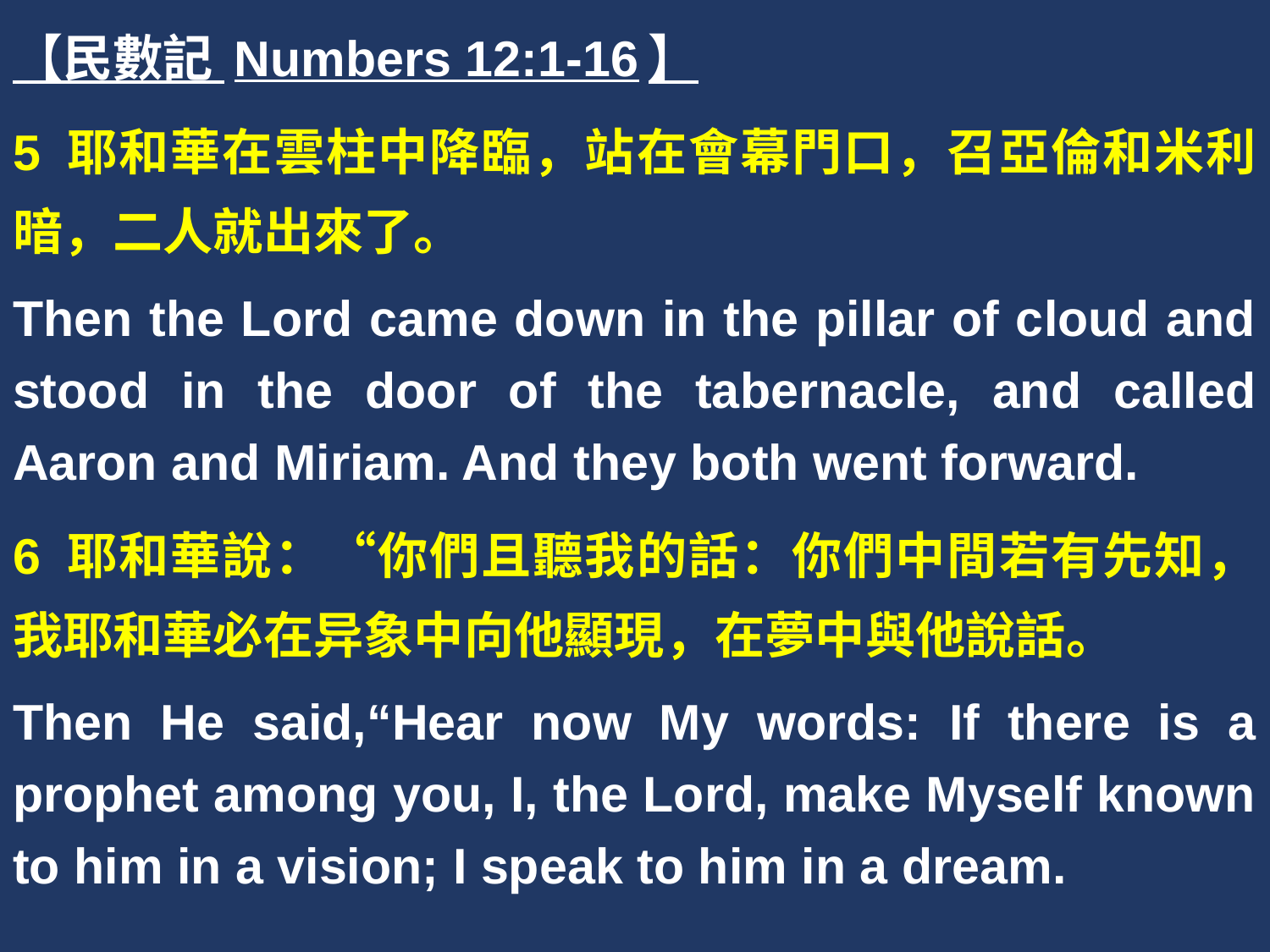

【民數記 Numbers 12:1-16】
5 耶和華在雲柱中降臨，站在會幕門口，召亞倫和米利暗，二人就出來了。
Then the Lord came down in the pillar of cloud and stood in the door of the tabernacle, and called Aaron and Miriam. And they both went forward.
6 耶和華說：“你們且聽我的話：你們中間若有先知，我耶和華必在异象中向他顯現，在夢中與他說話。
Then He said,“Hear now My words: If there is a prophet among you, I, the Lord, make Myself known to him in a vision; I speak to him in a dream.